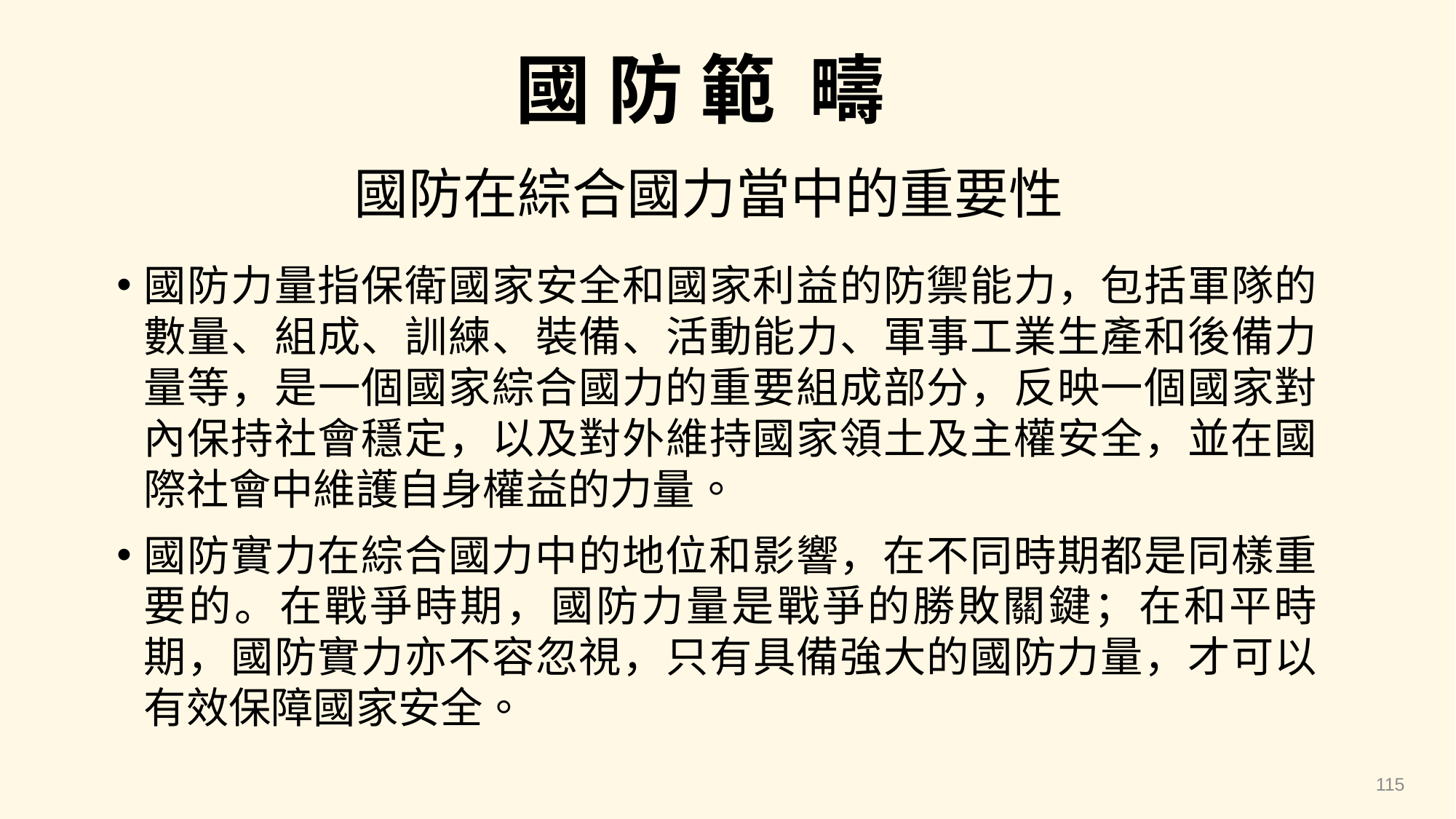

國 防 範  疇
# 國防在綜合國力當中的重要性
國防力量指保衛國家安全和國家利益的防禦能力，包括軍隊的數量、組成、訓練、裝備、活動能力、軍事工業生產和後備力量等，是一個國家綜合國力的重要組成部分，反映一個國家對內保持社會穩定，以及對外維持國家領土及主權安全，並在國際社會中維護自身權益的力量。
國防實力在綜合國力中的地位和影響，在不同時期都是同樣重要的。在戰爭時期，國防力量是戰爭的勝敗關鍵；在和平時期，國防實力亦不容忽視，只有具備強大的國防力量，才可以有效保障國家安全。